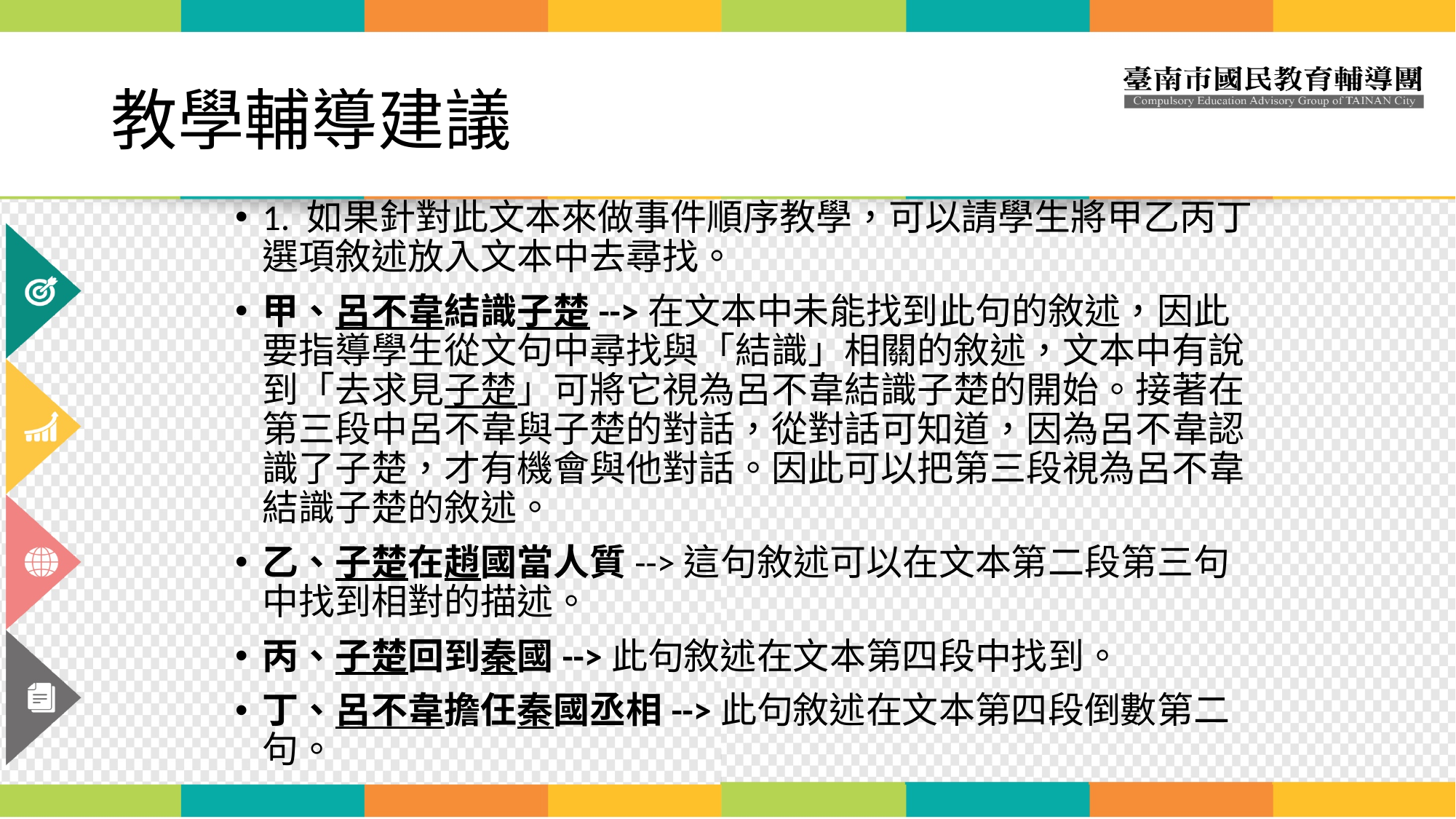

教學輔導建議
1. 如果針對此文本來做事件順序教學，可以請學生將甲乙丙丁選項敘述放入文本中去尋找。
甲、呂不韋結識子楚-->在文本中未能找到此句的敘述，因此要指導學生從文句中尋找與「結識」相關的敘述，文本中有說到「去求見子楚」可將它視為呂不韋結識子楚的開始。接著在第三段中呂不韋與子楚的對話，從對話可知道，因為呂不韋認識了子楚，才有機會與他對話。因此可以把第三段視為呂不韋結識子楚的敘述。
乙、子楚在趙國當人質-->這句敘述可以在文本第二段第三句中找到相對的描述。
丙、子楚回到秦國-->此句敘述在文本第四段中找到。
丁、呂不韋擔仼秦國丞相-->此句敘述在文本第四段倒數第二句。